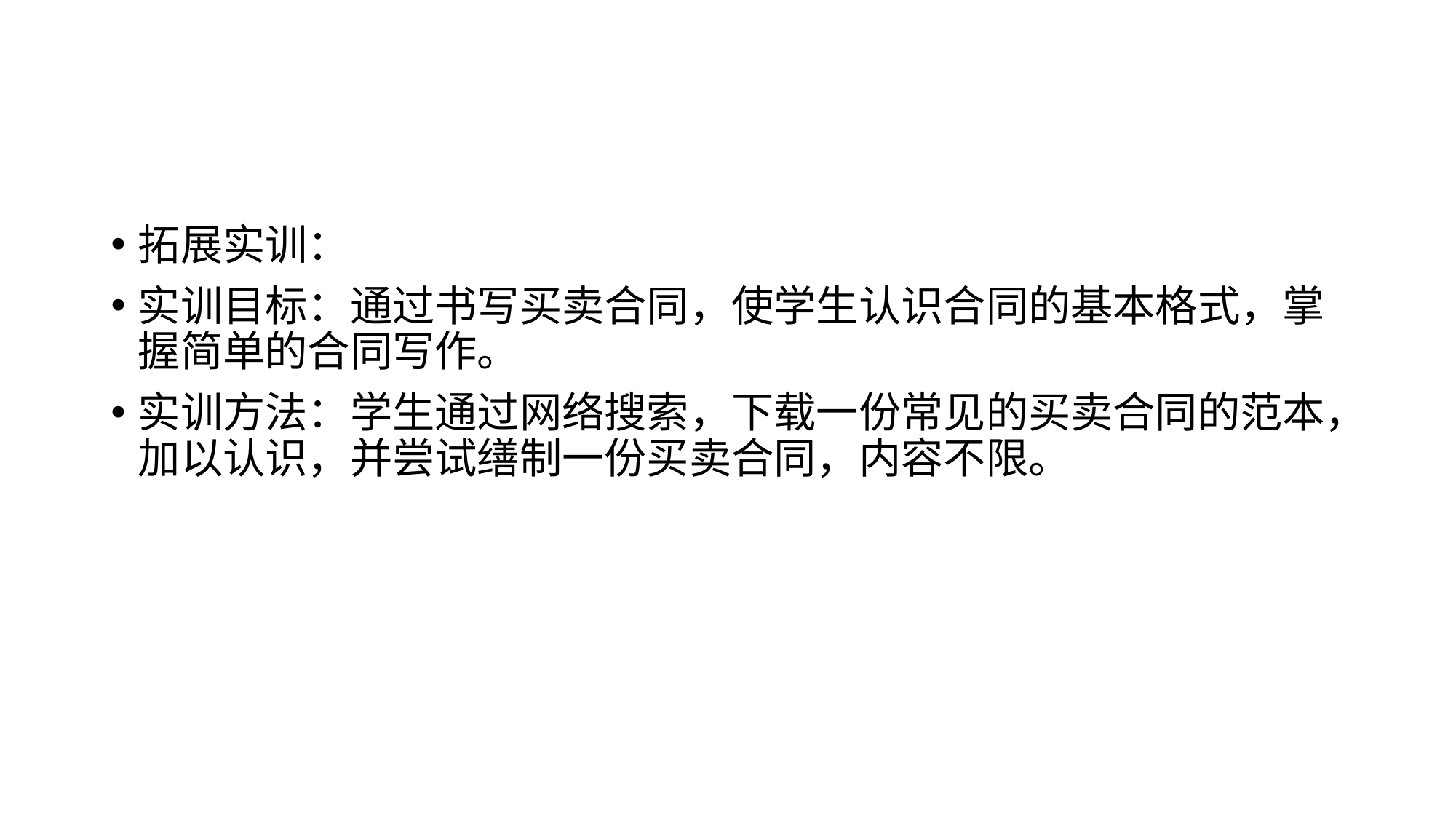

#
拓展实训：
实训目标：通过书写买卖合同，使学生认识合同的基本格式，掌握简单的合同写作。
实训方法：学生通过网络搜索，下载一份常见的买卖合同的范本，加以认识，并尝试缮制一份买卖合同，内容不限。